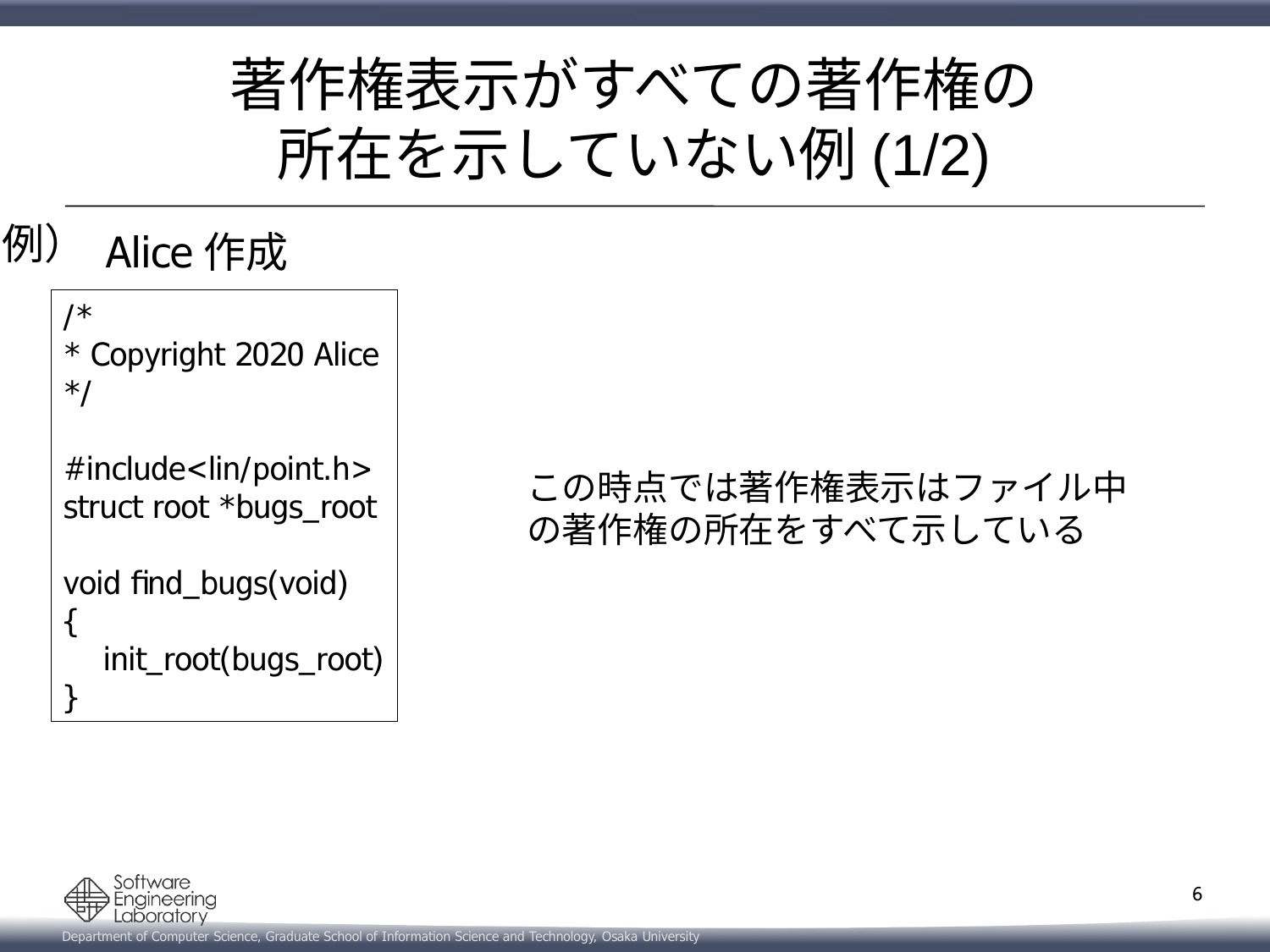

# 著作権表示がすべての著作権の 所在を示していない例(1/2)
例）
Alice作成
/*
* Copyright 2020 Alice
*/

#include<lin/point.h>
struct root *bugs_root

void find_bugs(void)
{
    init_root(bugs_root)
}
この時点では著作権表示はファイル中の著作権の所在をすべて示している
6